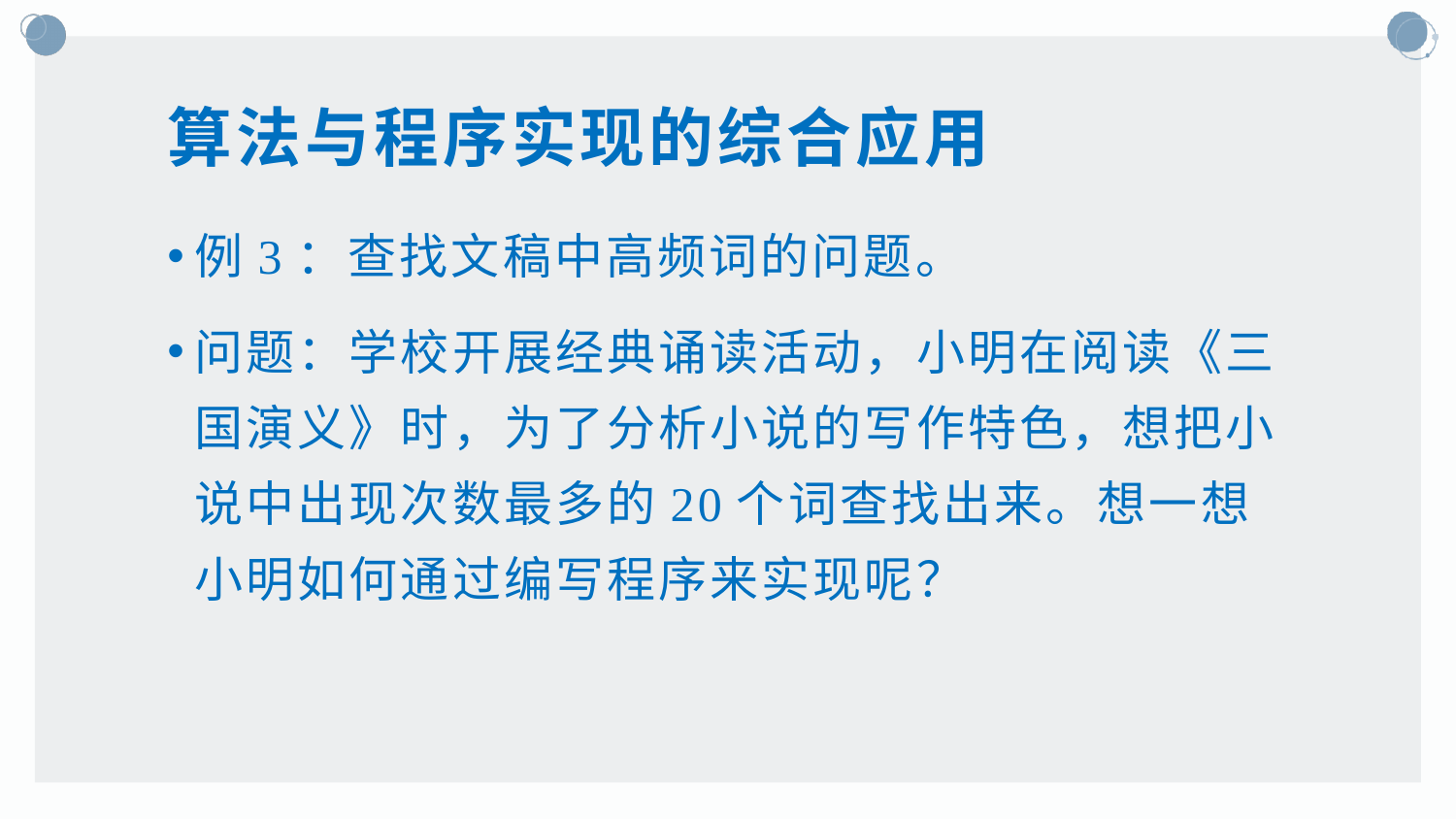

# 算法与程序实现的综合应用
例3：查找文稿中高频词的问题。
问题：学校开展经典诵读活动，小明在阅读《三国演义》时，为了分析小说的写作特色，想把小说中出现次数最多的20个词查找出来。想一想小明如何通过编写程序来实现呢？